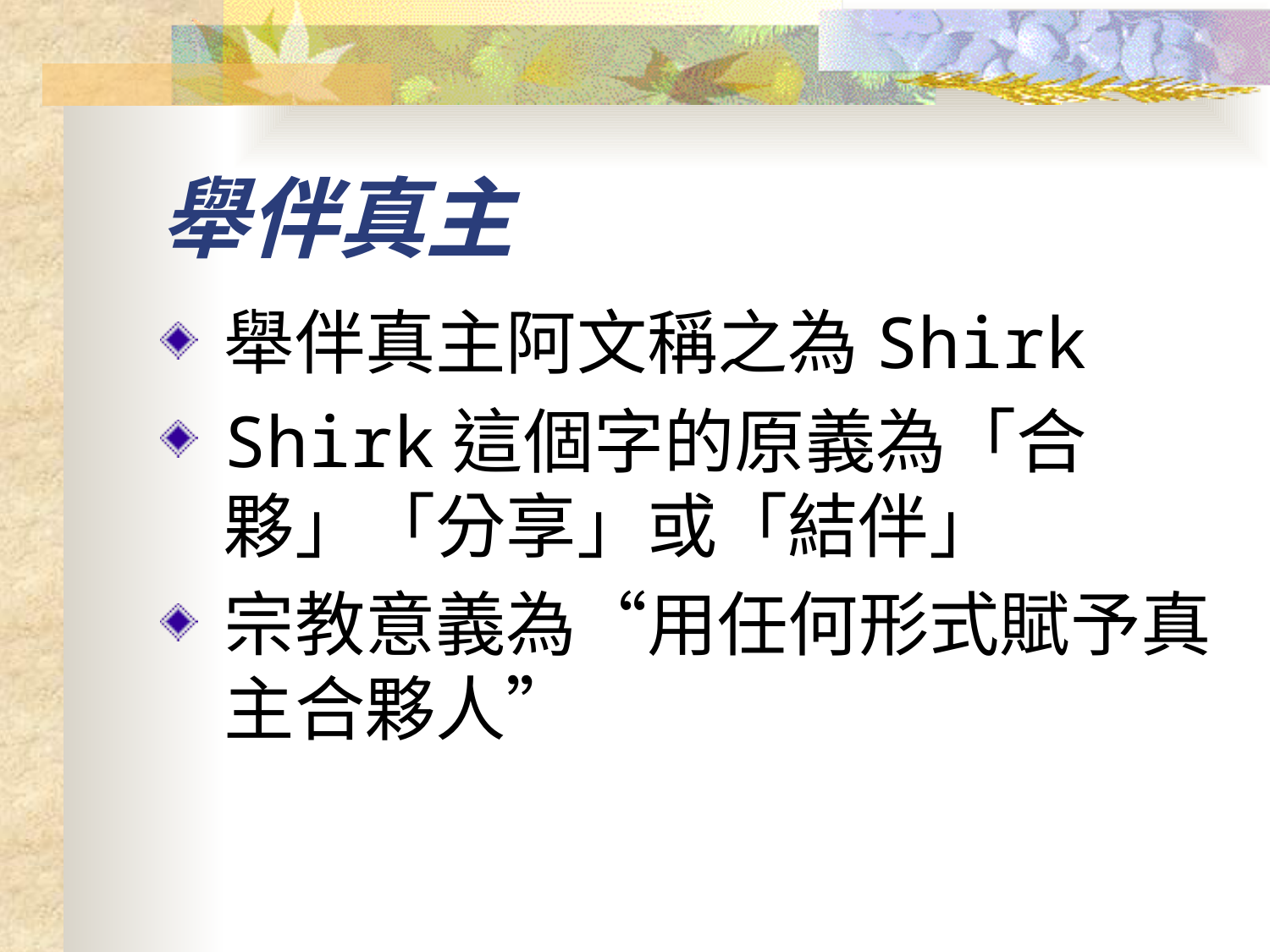

# 舉伴真主
舉伴真主阿文稱之為Shirk
Shirk這個字的原義為「合夥」「分享」或「結伴」
宗教意義為“用任何形式賦予真主合夥人”